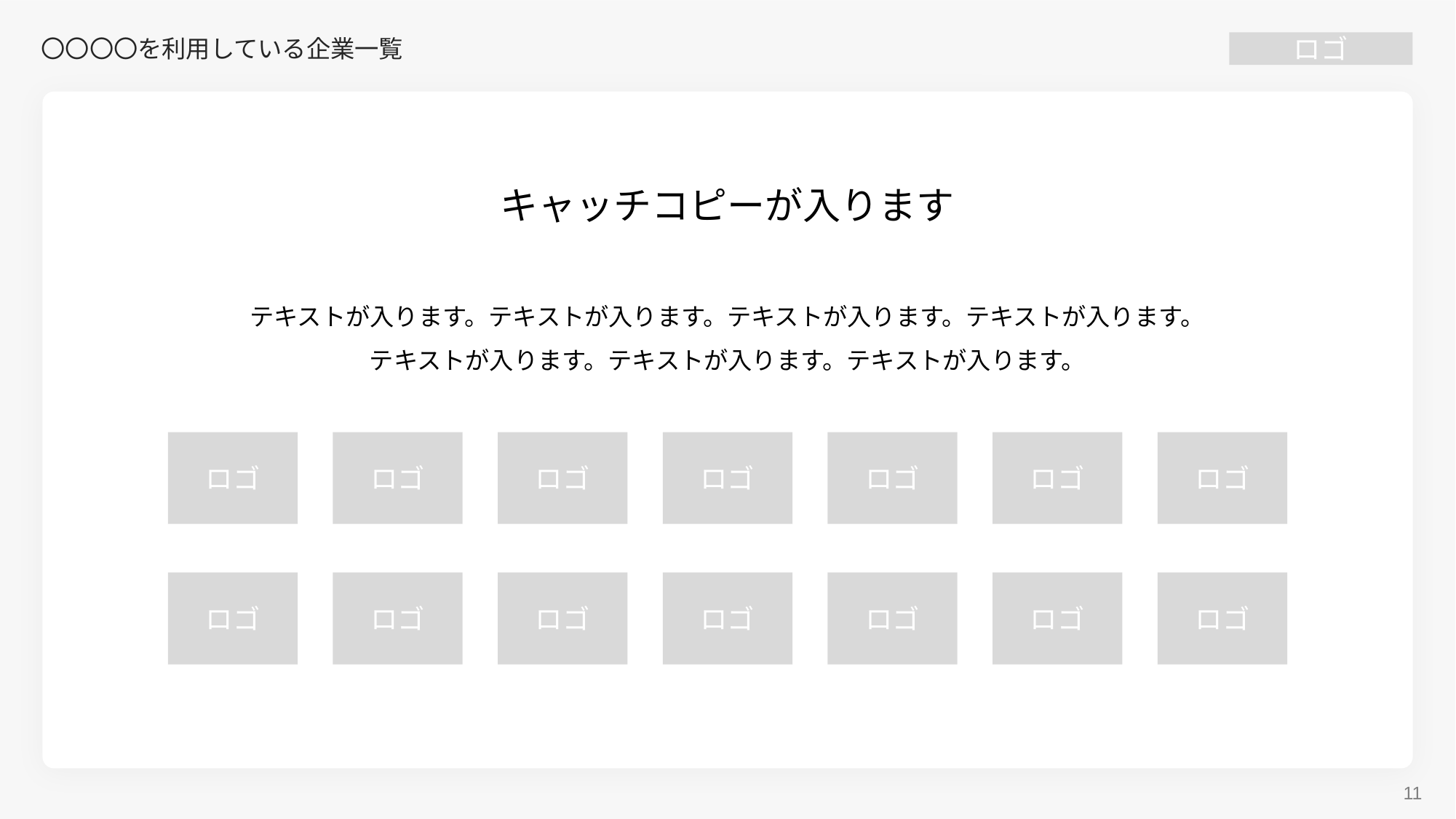

# 〇〇〇〇を利用している企業一覧
キャッチコピーが入ります
テキストが入ります。テキストが入ります。テキストが入ります。テキストが入ります。
テキストが入ります。テキストが入ります。テキストが入ります。
ロゴ
ロゴ
ロゴ
ロゴ
ロゴ
ロゴ
ロゴ
ロゴ
ロゴ
ロゴ
ロゴ
ロゴ
ロゴ
ロゴ